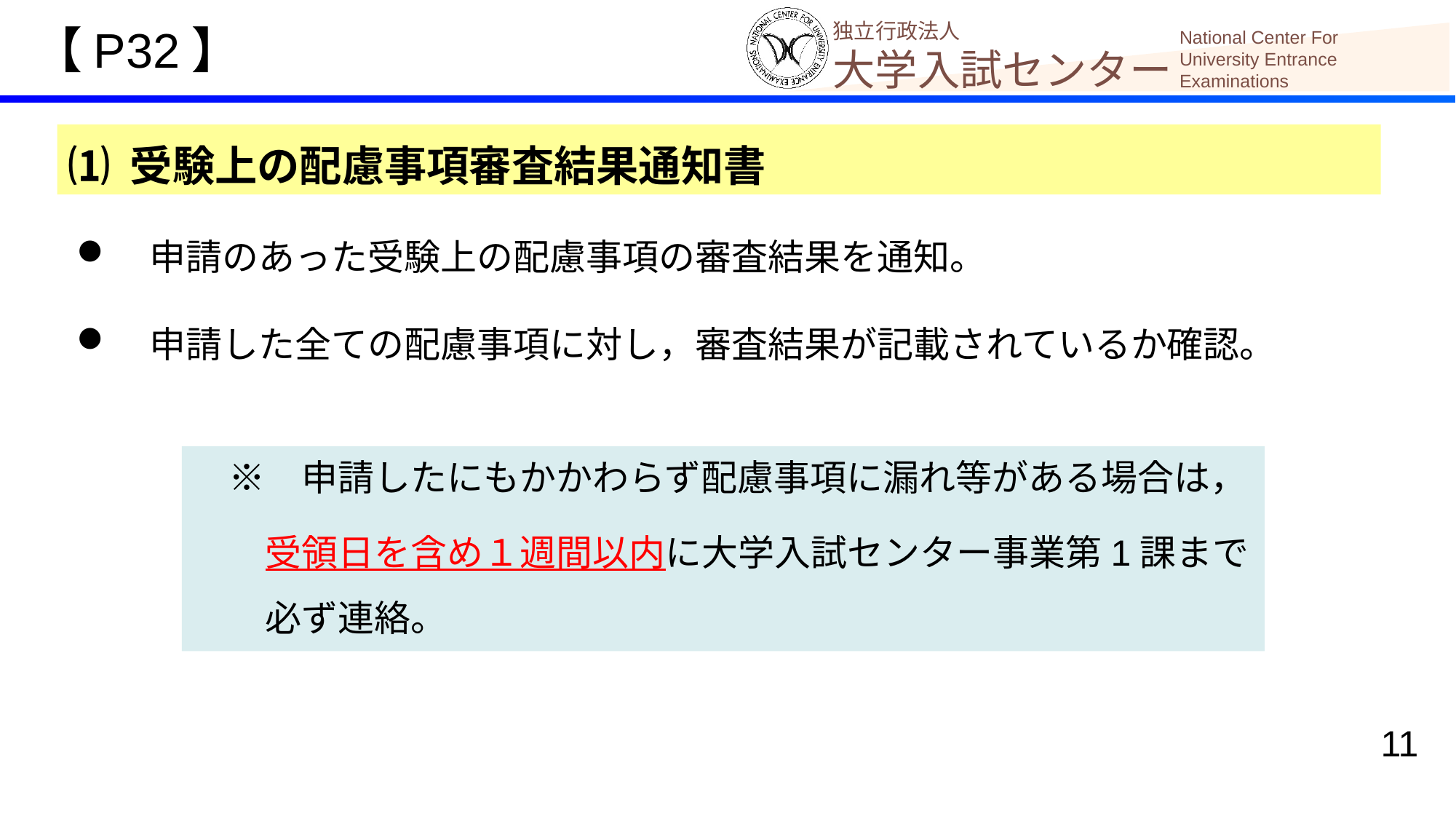

【P32】
⑴ 受験上の配慮事項審査結果通知書
　申請のあった受験上の配慮事項の審査結果を通知。

　申請した全ての配慮事項に対し，審査結果が記載されているか確認。
　※　申請したにもかかわらず配慮事項に漏れ等がある場合は，
　　受領日を含め１週間以内に大学入試センター事業第1課まで
　　必ず連絡。
11